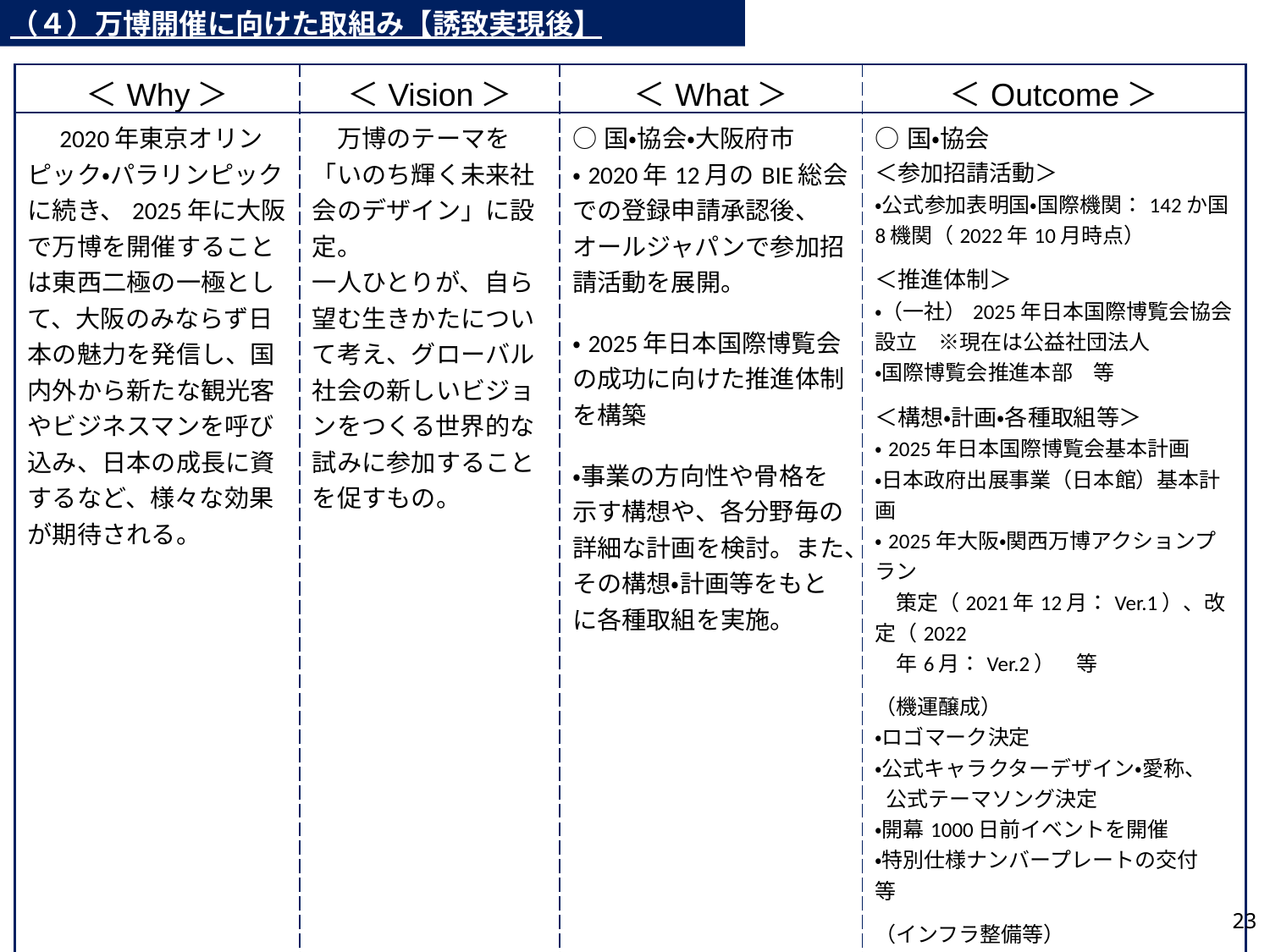

（４）万博開催に向けた取組み【誘致実現後】
| ＜Why＞ | ＜Vision＞ | ＜What＞ | ＜Outcome＞ |
| --- | --- | --- | --- |
| 2020年東京オリンピック・パラリンピックに続き、2025年に大阪で万博を開催することは東西二極の一極として、大阪のみならず日本の魅力を発信し、国内外から新たな観光客やビジネスマンを呼び込み、日本の成長に資するなど、様々な効果が期待される。 | 万博のテーマを「いのち輝く未来社会のデザイン」に設定。 一人ひとりが、自ら望む生きかたについて考え、グローバル社会の新しいビジョンをつくる世界的な試みに参加することを促すもの。 | ○国・協会・大阪府市 ・2020年12月のBIE総会での登録申請承認後、オールジャパンで参加招請活動を展開。 ・2025年日本国際博覧会の成功に向けた推進体制を構築 ・事業の方向性や骨格を示す構想や、各分野毎の詳細な計画を検討。また、その構想・計画等をもとに各種取組を実施。 | ○国・協会 ＜参加招請活動＞ ・公式参加表明国・国際機関：142か国8機関（2022年10月時点） ＜推進体制＞ ・（一社）2025年日本国際博覧会協会設立　※現在は公益社団法人 ・国際博覧会推進本部　等 ＜構想・計画・各種取組等＞ ・2025年日本国際博覧会基本計画 ・日本政府出展事業（日本館）基本計画 ・2025年大阪・関西万博アクションプラン　 　策定（2021年12月：Ver.1）、改定（2022 　年6月：Ver.2）　等 （機運醸成） ・ロゴマーク決定 ・公式キャラクターデザイン・愛称、 公式テーマソング決定 ・開幕1000日前イベントを開催 ・特別仕様ナンバープレートの交付　等 （インフラ整備等） ・会場整備（土木工事・施設整備事業等）の実施 ・２０２５年に開催される日本国際博覧会（大阪・関西万博）に関連するインフラ整備計画策定 ・大阪・関西万博来場者輸基本方針策定　等 |
23